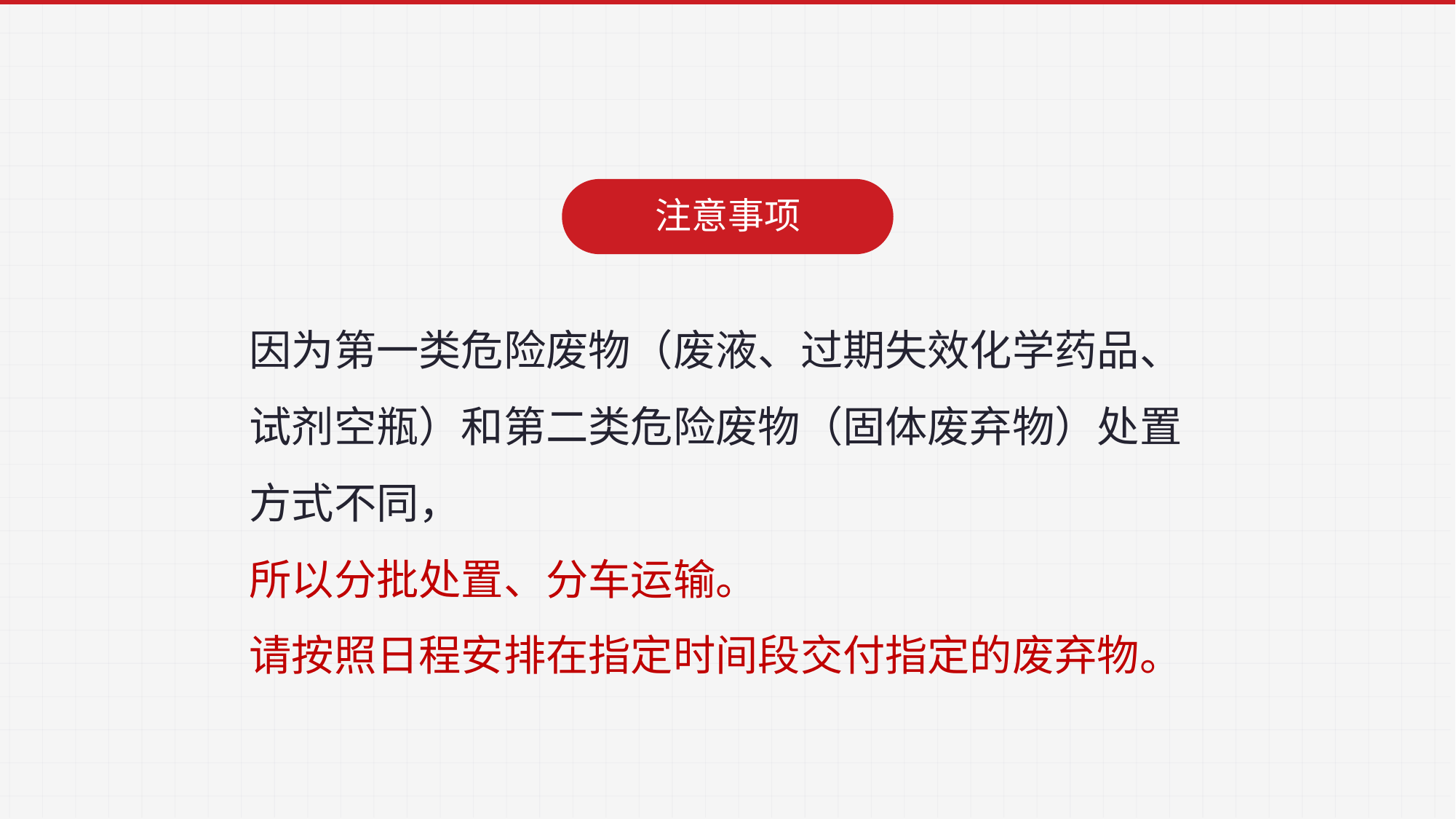

注意事项
因为第一类危险废物（废液、过期失效化学药品、试剂空瓶）和第二类危险废物（固体废弃物）处置方式不同，
所以分批处置、分车运输。
请按照日程安排在指定时间段交付指定的废弃物。